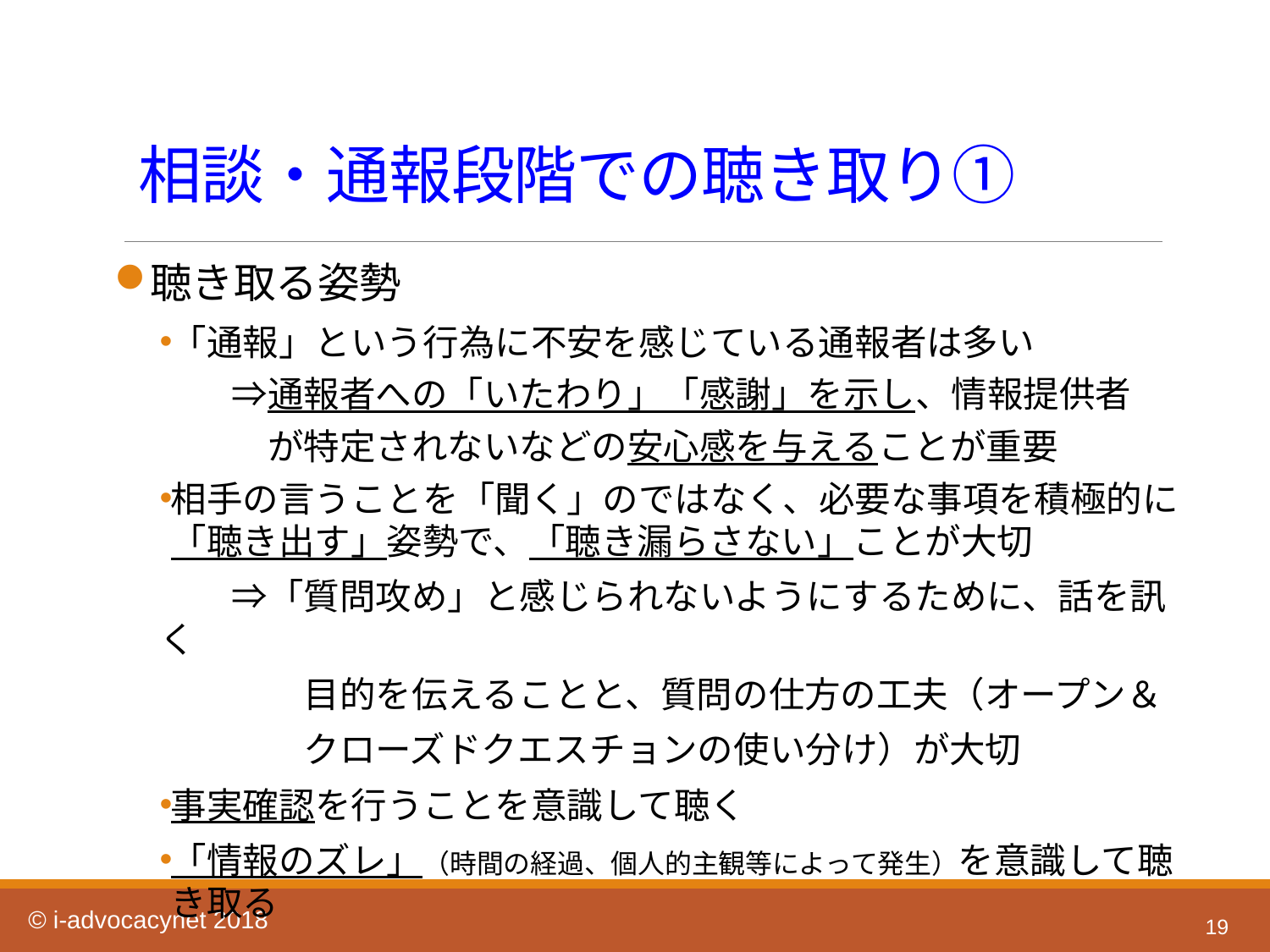

# 相談・通報段階での聴き取り①
聴き取る姿勢
「通報」という行為に不安を感じている通報者は多い
　　⇒通報者への「いたわり」「感謝」を示し、情報提供者
　　　が特定されないなどの安心感を与えることが重要
相手の言うことを「聞く」のではなく、必要な事項を積極的に「聴き出す」姿勢で、「聴き漏らさない」ことが大切
　　⇒「質問攻め」と感じられないようにするために、話を訊く
　　　　目的を伝えることと、質問の仕方の工夫（オープン＆
　　　　クローズドクエスチョンの使い分け）が大切
事実確認を行うことを意識して聴く
「情報のズレ」（時間の経過、個人的主観等によって発生）を意識して聴き取る
19